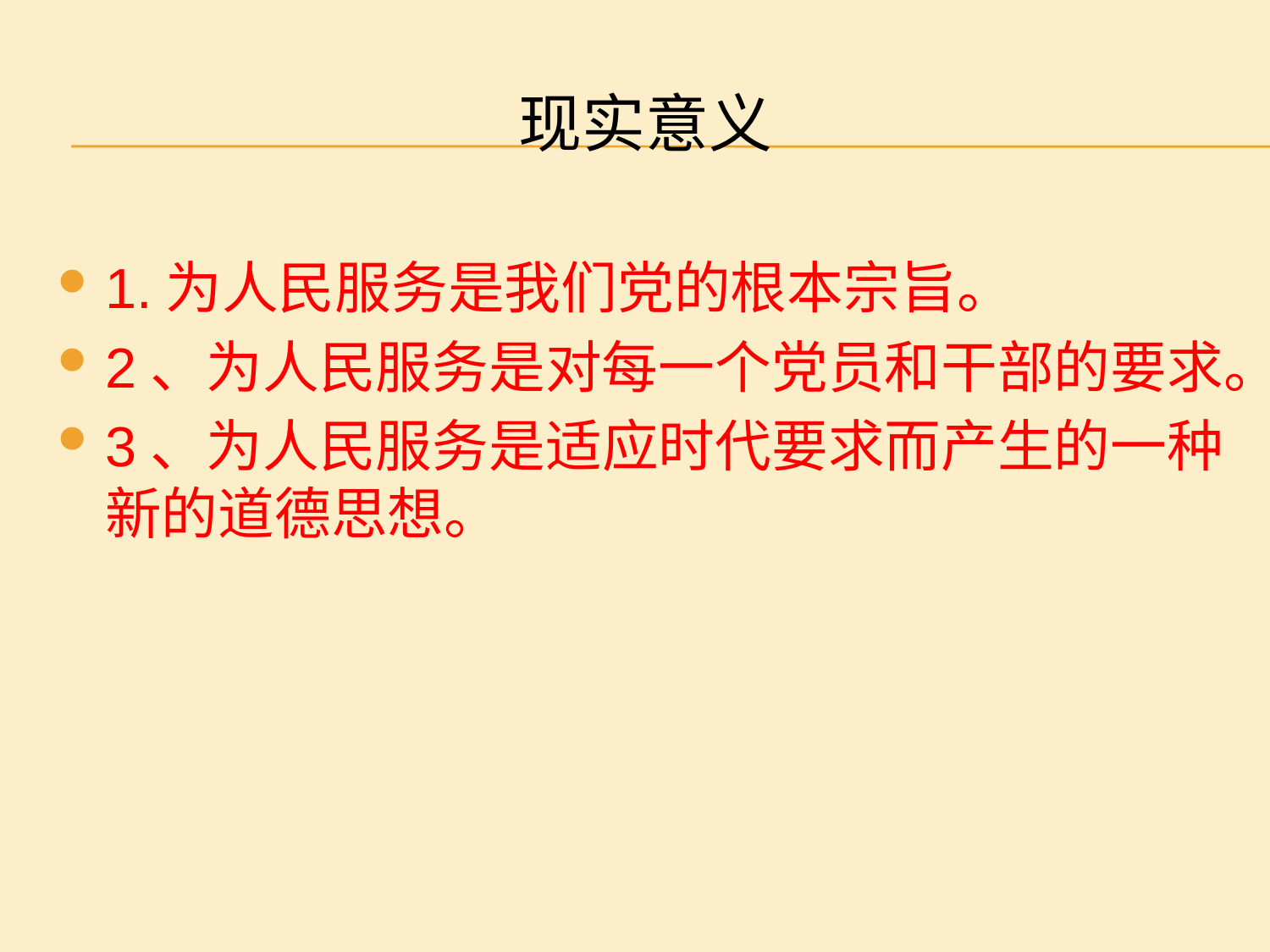

# 现实意义
1.为人民服务是我们党的根本宗旨。
2、为人民服务是对每一个党员和干部的要求。
3、为人民服务是适应时代要求而产生的一种新的道德思想。